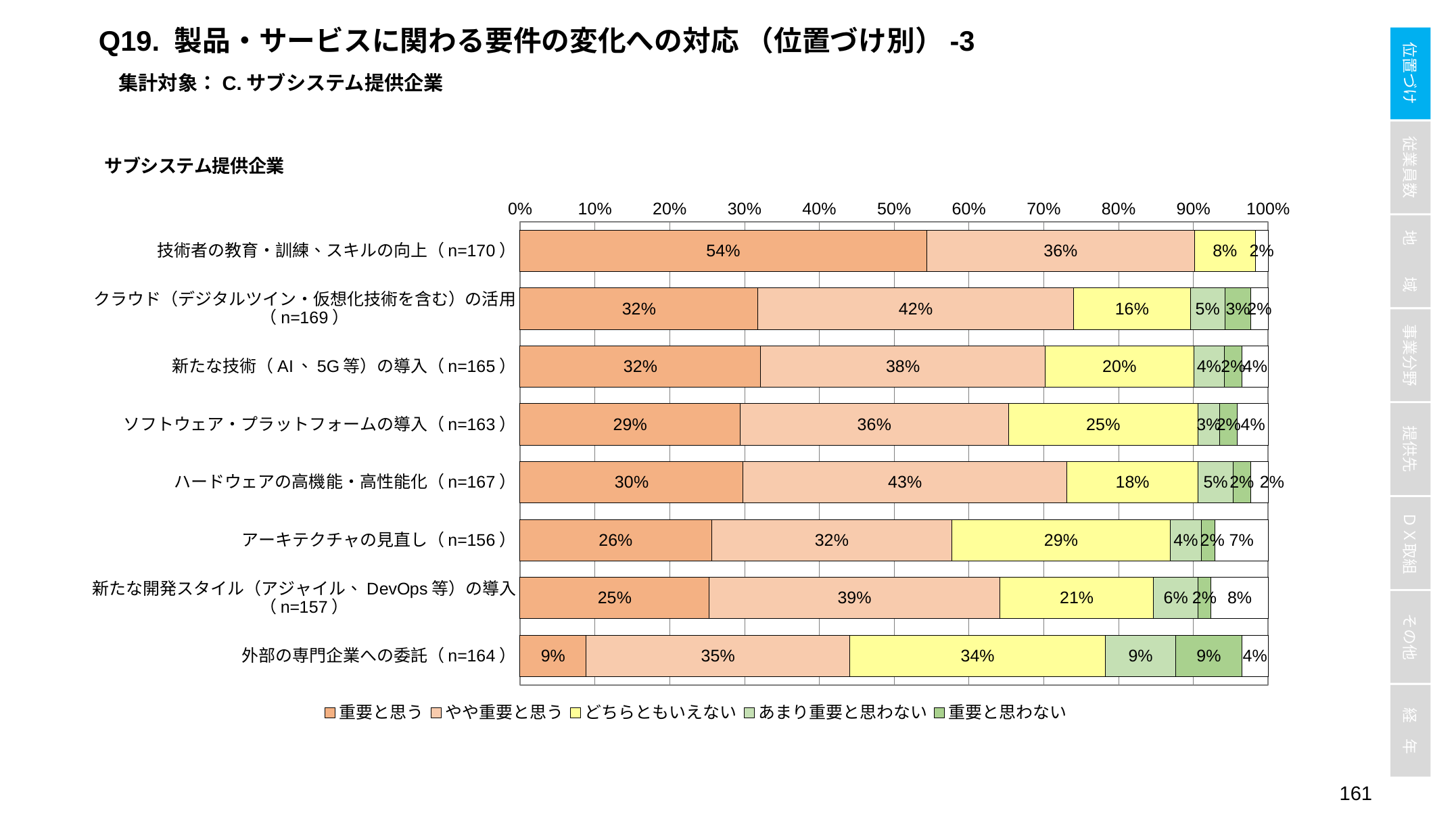

Q19. 製品・サービスに関わる要件の変化への対応 （位置づけ別）-3
集計対象：C.サブシステム提供企業

### Chart

| Category | 重要と思う | やや重要と思う | どちらともいえない | あまり重要と思わない | 重要と思わない | わからない |
|---|---|---|---|---|---|---|
| 技術者の教育・訓練、スキルの向上（n=170） | 0.5433526011560693 | 0.3583815028901734 | 0.08092485549132948 | 0.0 | 0.0 | 0.017341040462427744 |
| クラウド（デジタルツイン・仮想化技術を含む）の活用（n=169） | 0.3179190751445087 | 0.42196531791907516 | 0.15606936416184972 | 0.046242774566473986 | 0.03468208092485549 | 0.023121387283236993 |
| 新たな技術（AI、5G等）の導入（n=165） | 0.3216374269005848 | 0.38011695906432746 | 0.19883040935672514 | 0.04093567251461988 | 0.023391812865497075 | 0.03508771929824561 |
| ソフトウェア・プラットフォームの導入（n=163） | 0.29411764705882354 | 0.3588235294117647 | 0.2529411764705882 | 0.029411764705882353 | 0.023529411764705882 | 0.041176470588235294 |
| ハードウェアの高機能・高性能化（n=167） | 0.2982456140350877 | 0.4327485380116959 | 0.17543859649122806 | 0.04678362573099415 | 0.023391812865497075 | 0.023391812865497075 |
| アーキテクチャの見直し（n=156） | 0.25595238095238093 | 0.32142857142857145 | 0.2916666666666667 | 0.041666666666666664 | 0.017857142857142856 | 0.07142857142857142 |
| 新たな開発スタイル（アジャイル、DevOps等）の導入（n=157） | 0.2529411764705882 | 0.38823529411764707 | 0.20588235294117646 | 0.058823529411764705 | 0.01764705882352941 | 0.07647058823529412 |
| 外部の専門企業への委託（n=164） | 0.08823529411764706 | 0.35294117647058826 | 0.3411764705882353 | 0.09411764705882353 | 0.08823529411764706 | 0.03529411764705882 |
161